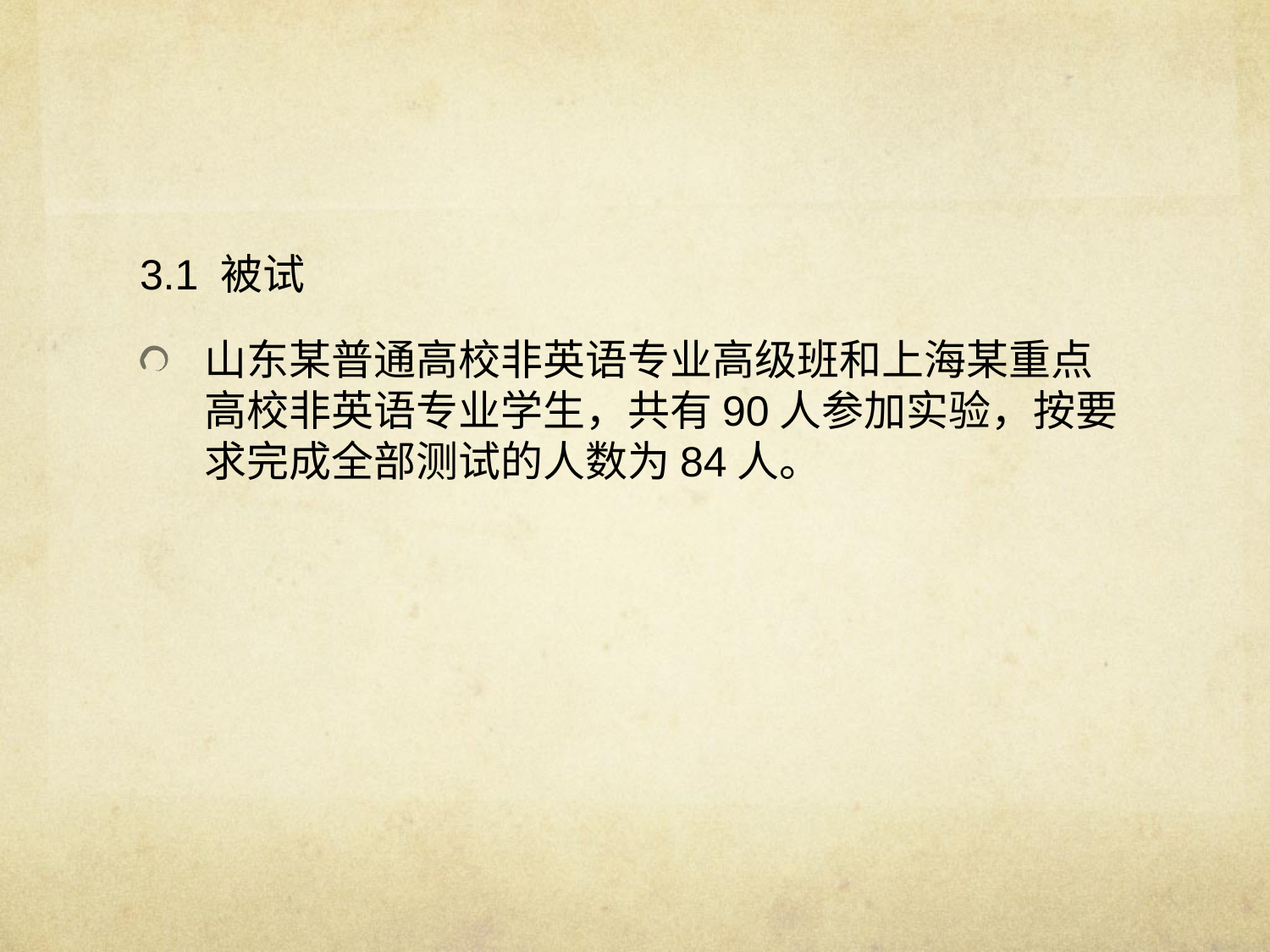

#
3.1 被试
山东某普通高校非英语专业高级班和上海某重点高校非英语专业学生，共有90人参加实验，按要求完成全部测试的人数为84人。